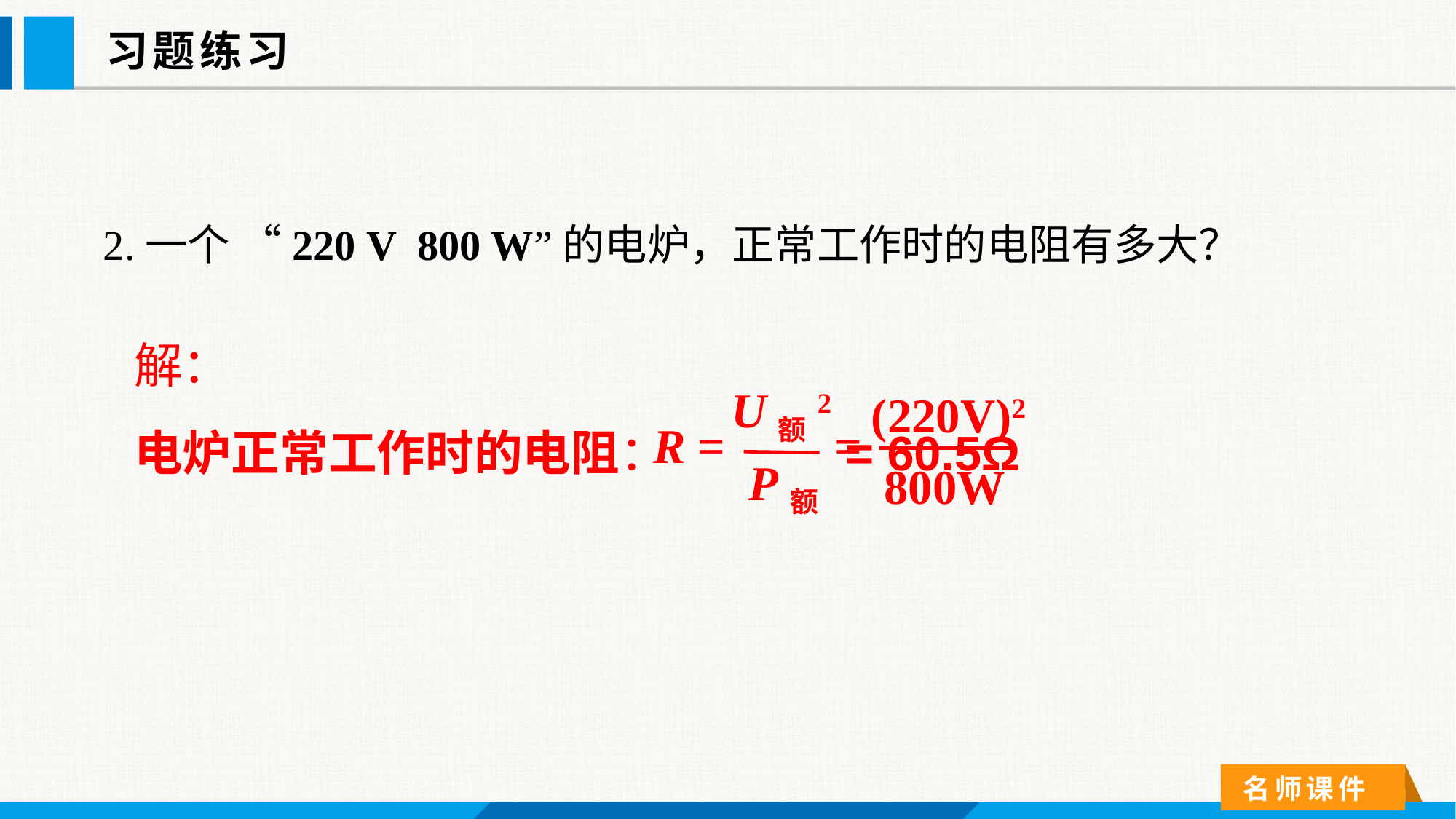

习题练习
2.一个 “220 V  800 W”的电炉，正常工作时的电阻有多大？
解：
电炉正常工作时的电阻：               = 60.5Ω
U额2
P额
R =         =
(220V)2
800W